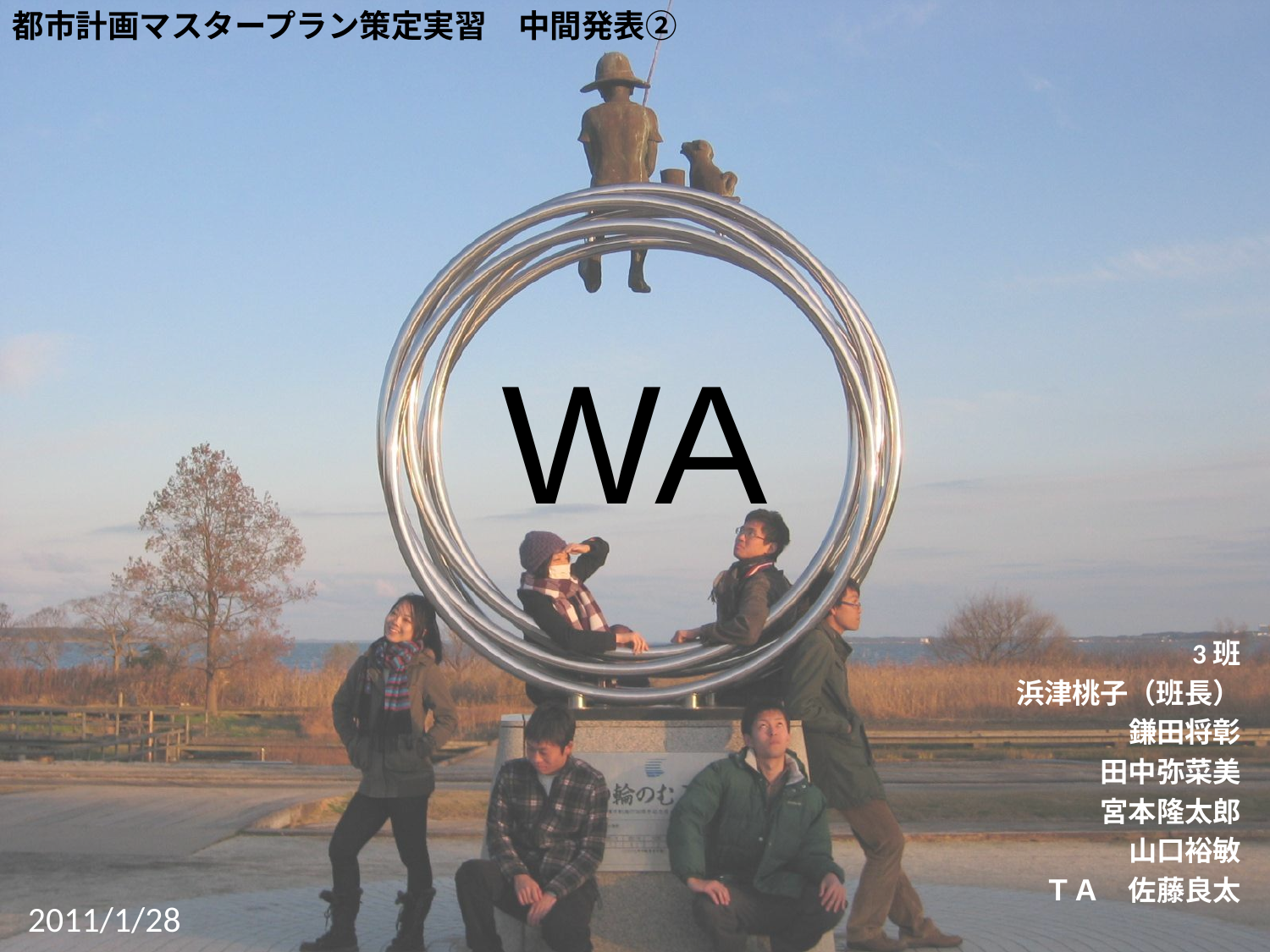

都市計画マスタープラン策定実習　中間発表②
# WA
3班
浜津桃子（班長）
鎌田将彰
田中弥菜美
宮本隆太郎
山口裕敏
ＴＡ　佐藤良太
2011/1/28